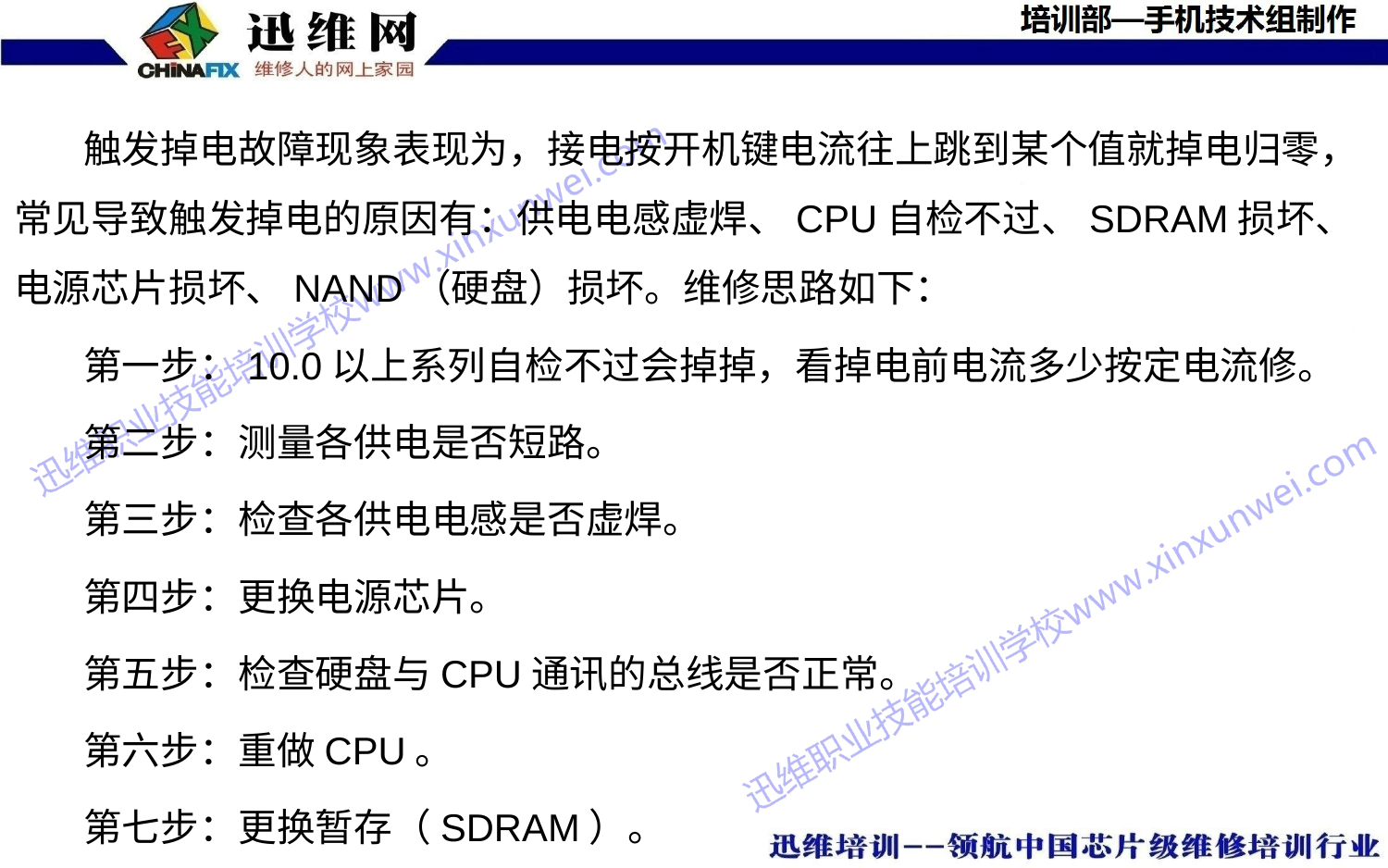

触发掉电故障现象表现为，接电按开机键电流往上跳到某个值就掉电归零，常见导致触发掉电的原因有：供电电感虚焊、CPU自检不过、SDRAM损坏、电源芯片损坏、NAND（硬盘）损坏。维修思路如下：
第一步：10.0以上系列自检不过会掉掉，看掉电前电流多少按定电流修。
第二步：测量各供电是否短路。
第三步：检查各供电电感是否虚焊。
第四步：更换电源芯片。
第五步：检查硬盘与CPU通讯的总线是否正常。
第六步：重做CPU。
第七步：更换暂存（SDRAM）。